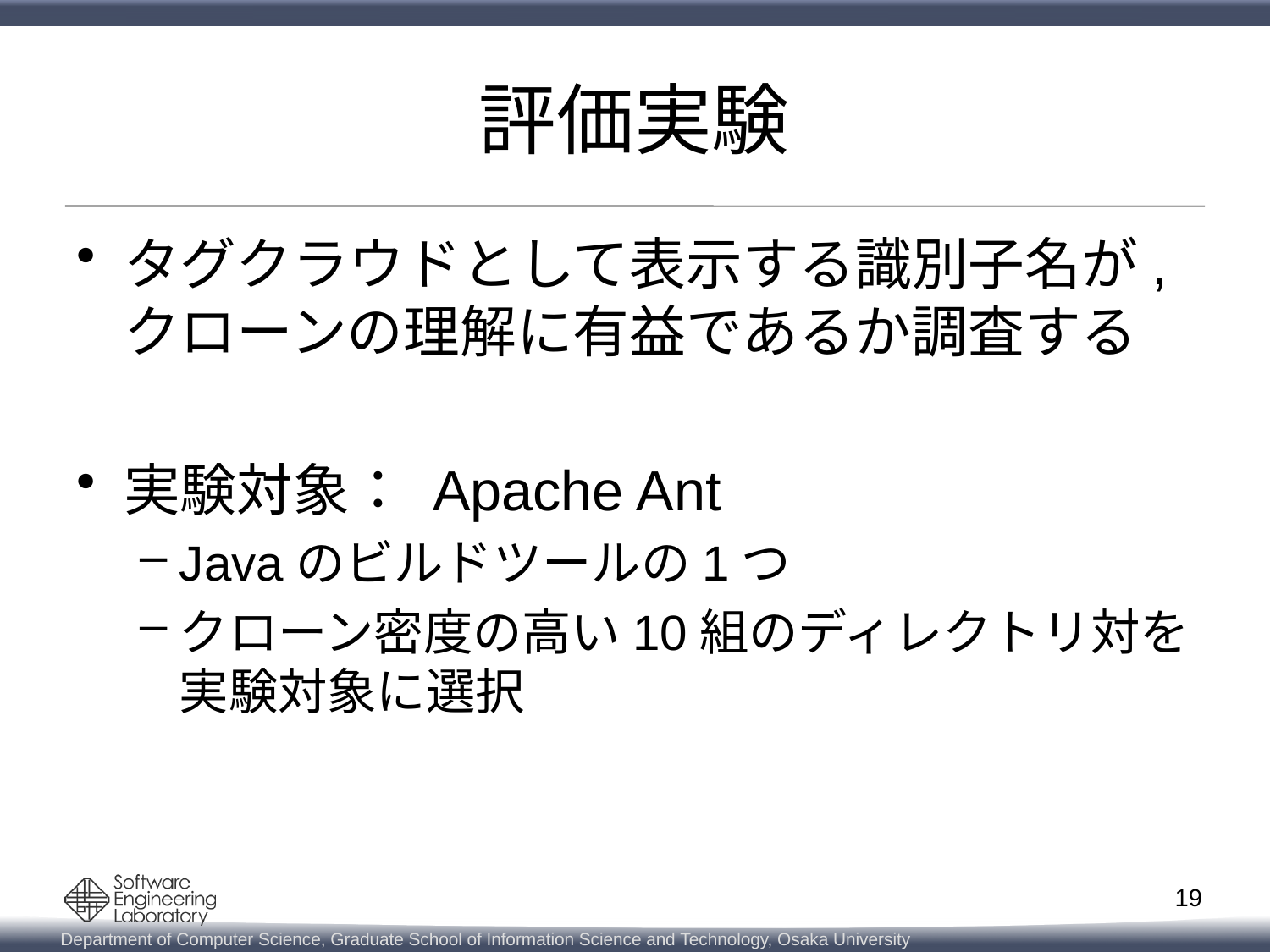

# 評価実験
タグクラウドとして表示する識別子名が, クローンの理解に有益であるか調査する

実験対象： Apache Ant
Javaのビルドツールの1つ
クローン密度の高い10組のディレクトリ対を実験対象に選択
19